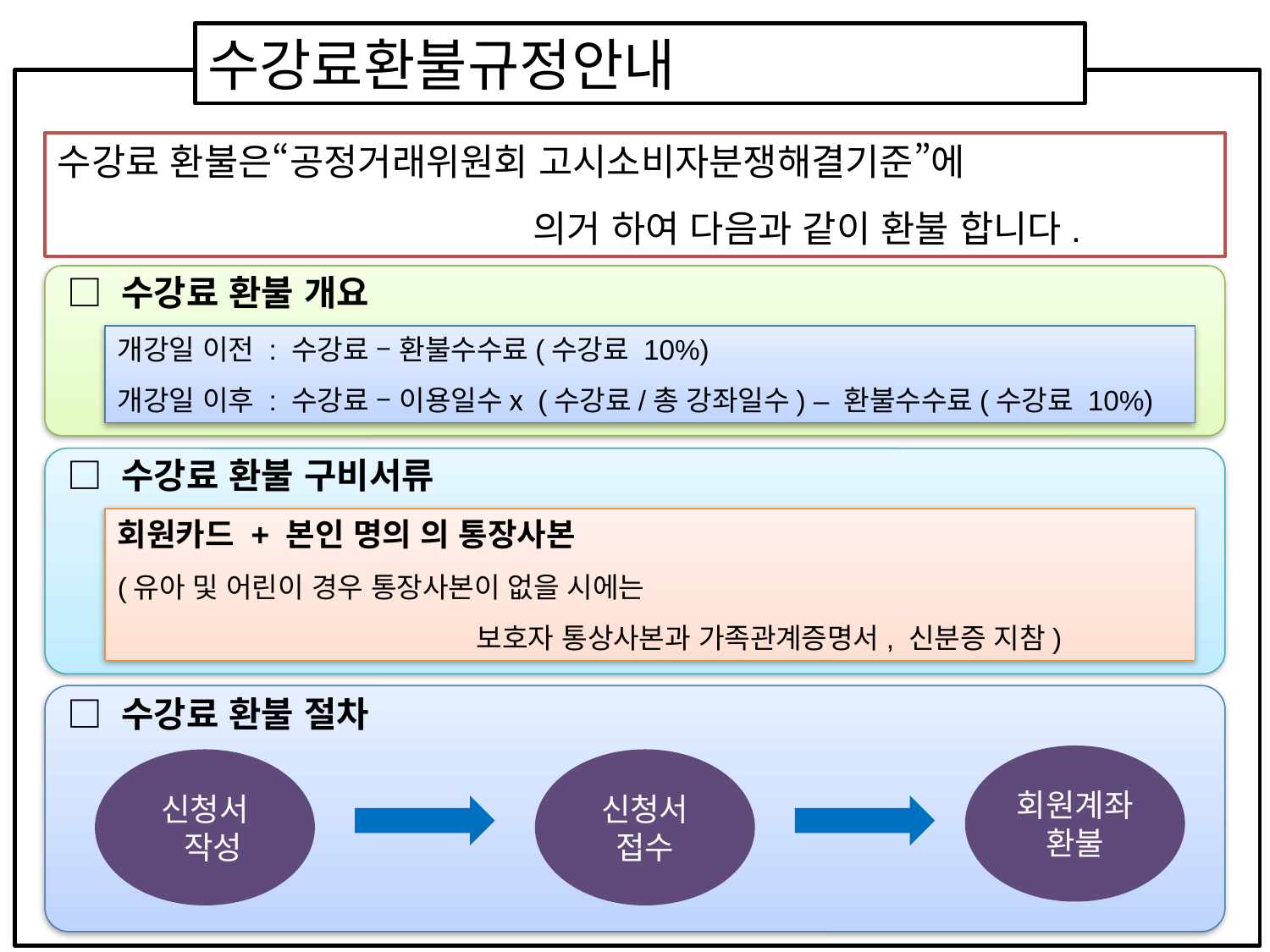

수강료환불규정안내

수강료 환불은“공정거래위원회 고시소비자분쟁해결기준”에
                                             의거 하여 다음과 같이 환불 합니다.
□ 수강료 환불 개요

개강일 이전 : 수강료 – 환불수수료(수강료 10%)
개강일 이후 : 수강료 – 이용일수ⅹ(수강료/총 강좌일수) – 환불수수료(수강료 10%)
□ 수강료 환불 구비서류

회원카드 + 본인 명의 의 통장사본
(유아 및 어린이 경우 통장사본이 없을 시에는
                                             보호자 통상사본과 가족관계증명서, 신분증 지참)

□ 수강료 환불 절차
회원계좌
환불
신청서
 작성
신청서
접수